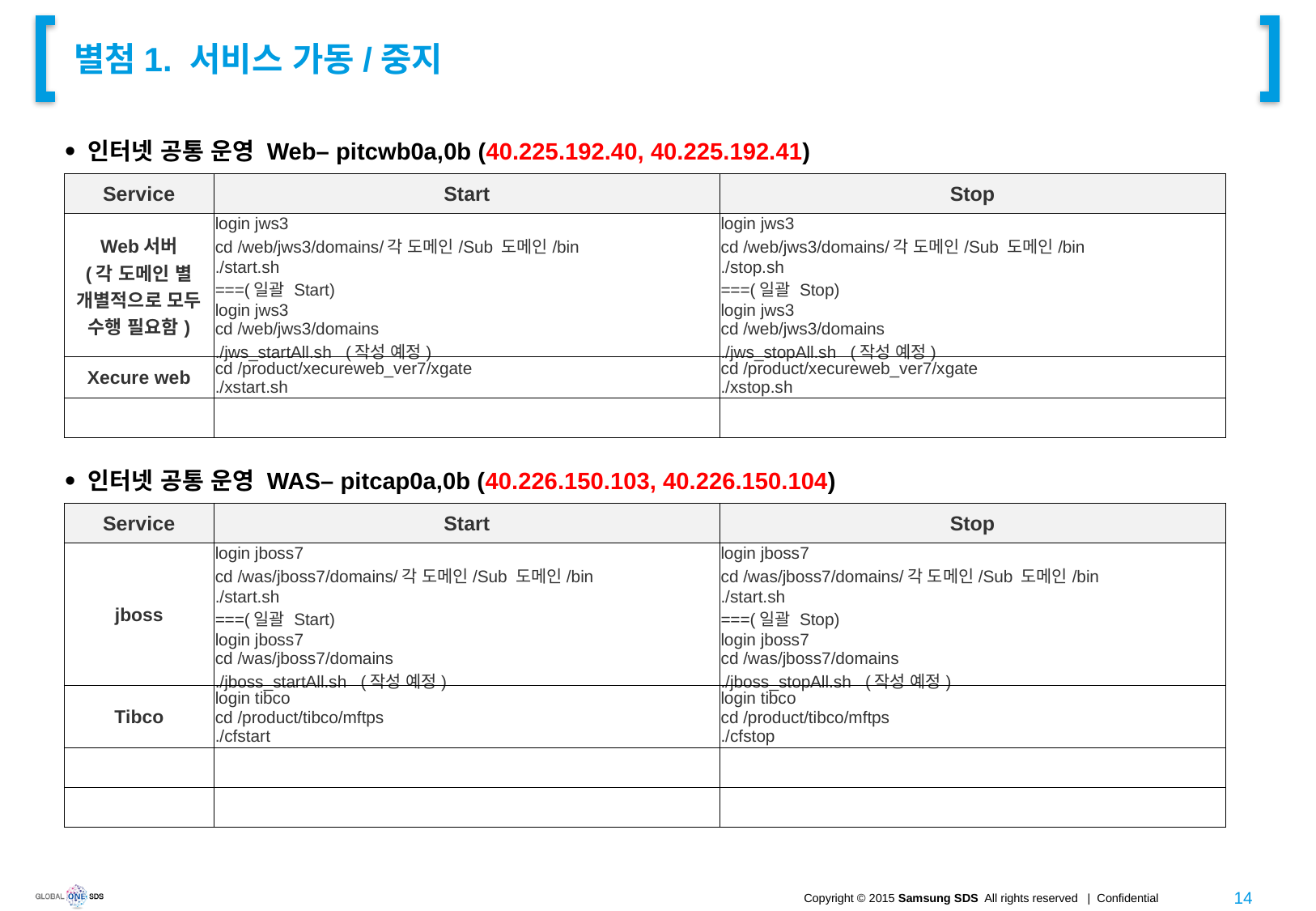

# 별첨1. 서비스 가동/중지
인터넷 공통 운영 Web– pitcwb0a,0b (40.225.192.40, 40.225.192.41)
| Service | Start | Stop |
| --- | --- | --- |
| Web서버 (각 도메인 별 개별적으로 모두 수행 필요함) | login jws3 cd /web/jws3/domains/각 도메인/Sub 도메인/bin ./start.sh ===(일괄 Start) login jws3 cd /web/jws3/domains ./jws\_startAll.sh (작성 예정) | login jws3 cd /web/jws3/domains/각 도메인/Sub 도메인/bin ./stop.sh ===(일괄 Stop) login jws3 cd /web/jws3/domains ./jws\_stopAll.sh (작성 예정) |
| Xecure web | cd /product/xecureweb\_ver7/xgate ./xstart.sh | cd /product/xecureweb\_ver7/xgate ./xstop.sh |
|  |  |  |
인터넷 공통 운영 WAS– pitcap0a,0b (40.226.150.103, 40.226.150.104)
| Service | Start | Stop |
| --- | --- | --- |
| jboss | login jboss7 cd /was/jboss7/domains/각 도메인/Sub 도메인/bin ./start.sh ===(일괄 Start) login jboss7 cd /was/jboss7/domains ./jboss\_startAll.sh (작성 예정) | login jboss7 cd /was/jboss7/domains/각 도메인/Sub 도메인/bin ./start.sh ===(일괄 Stop) login jboss7 cd /was/jboss7/domains ./jboss\_stopAll.sh (작성 예정) |
| Tibco | login tibco cd /product/tibco/mftps ./cfstart | login tibco cd /product/tibco/mftps ./cfstop |
|  |  |  |
|  |  |  |